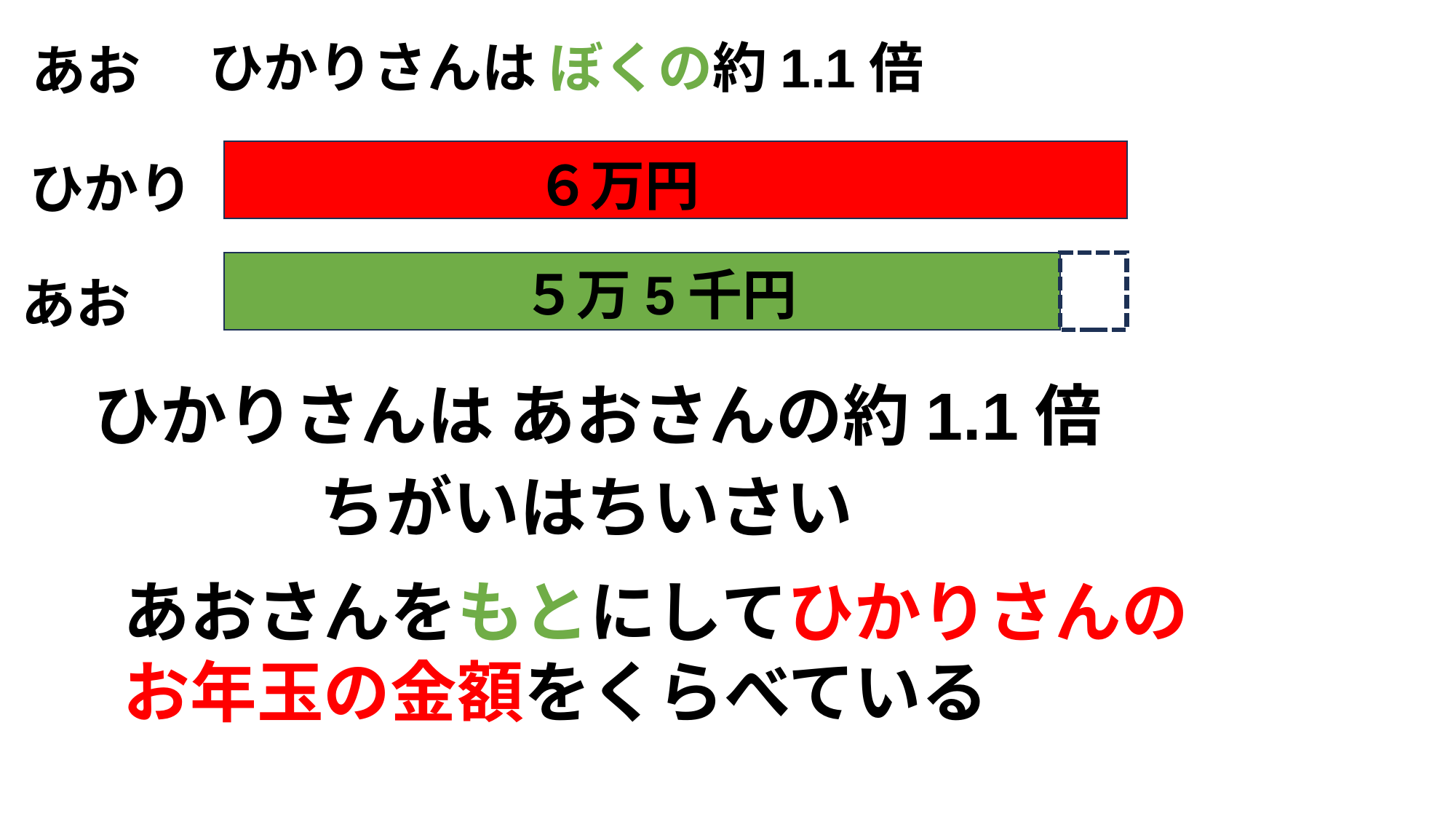

ひかりさんは ぼくの約1.1倍
あお

６万円
ひかり

５万5千円
あお
ひかりさんは あおさんの約1.1倍
ちがいはちいさい
あおさんをもとにしてひかりさんの
お年玉の金額をくらべている